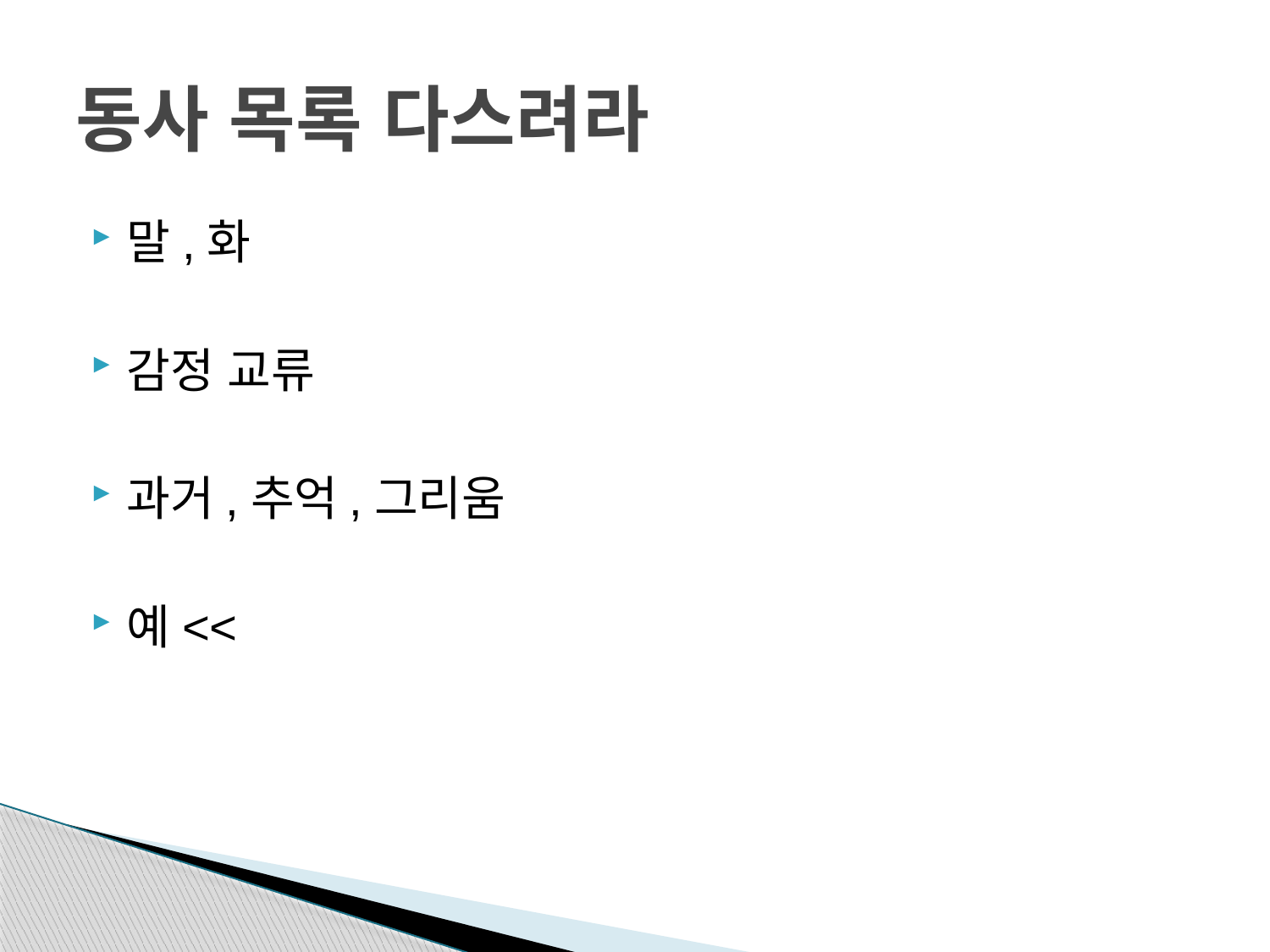

# 동사 목록 다스려라
말,화

감정 교류

과거,추억,그리움

예<<